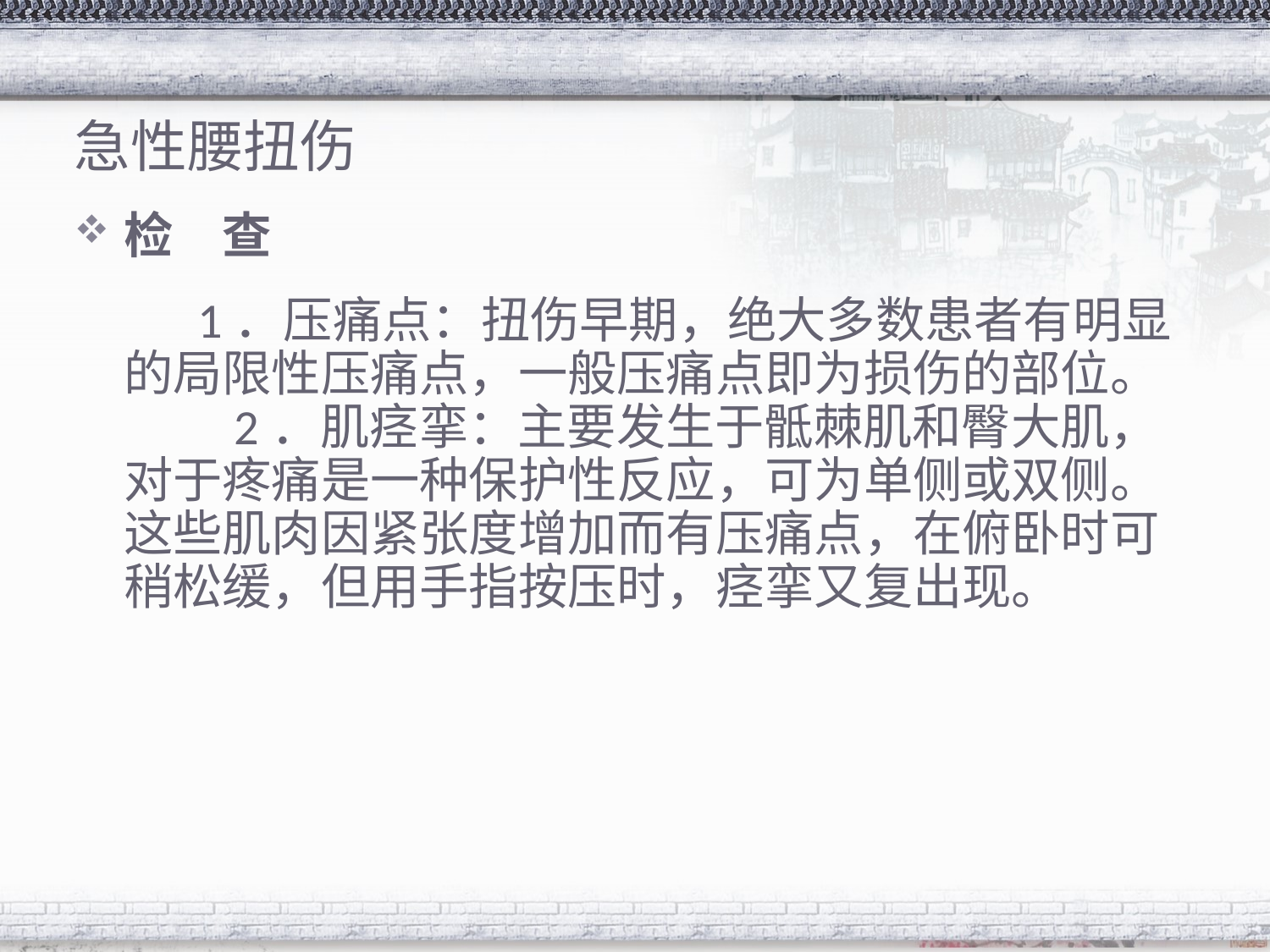

# 急性腰扭伤
检　查
           1．压痛点：扭伤早期，绝大多数患者有明显的局限性压痛点，一般压痛点即为损伤的部位。
　　2．肌痉挛：主要发生于骶棘肌和臀大肌，对于疼痛是一种保护性反应，可为单侧或双侧。这些肌肉因紧张度增加而有压痛点，在俯卧时可稍松缓，但用手指按压时，痉挛又复出现。